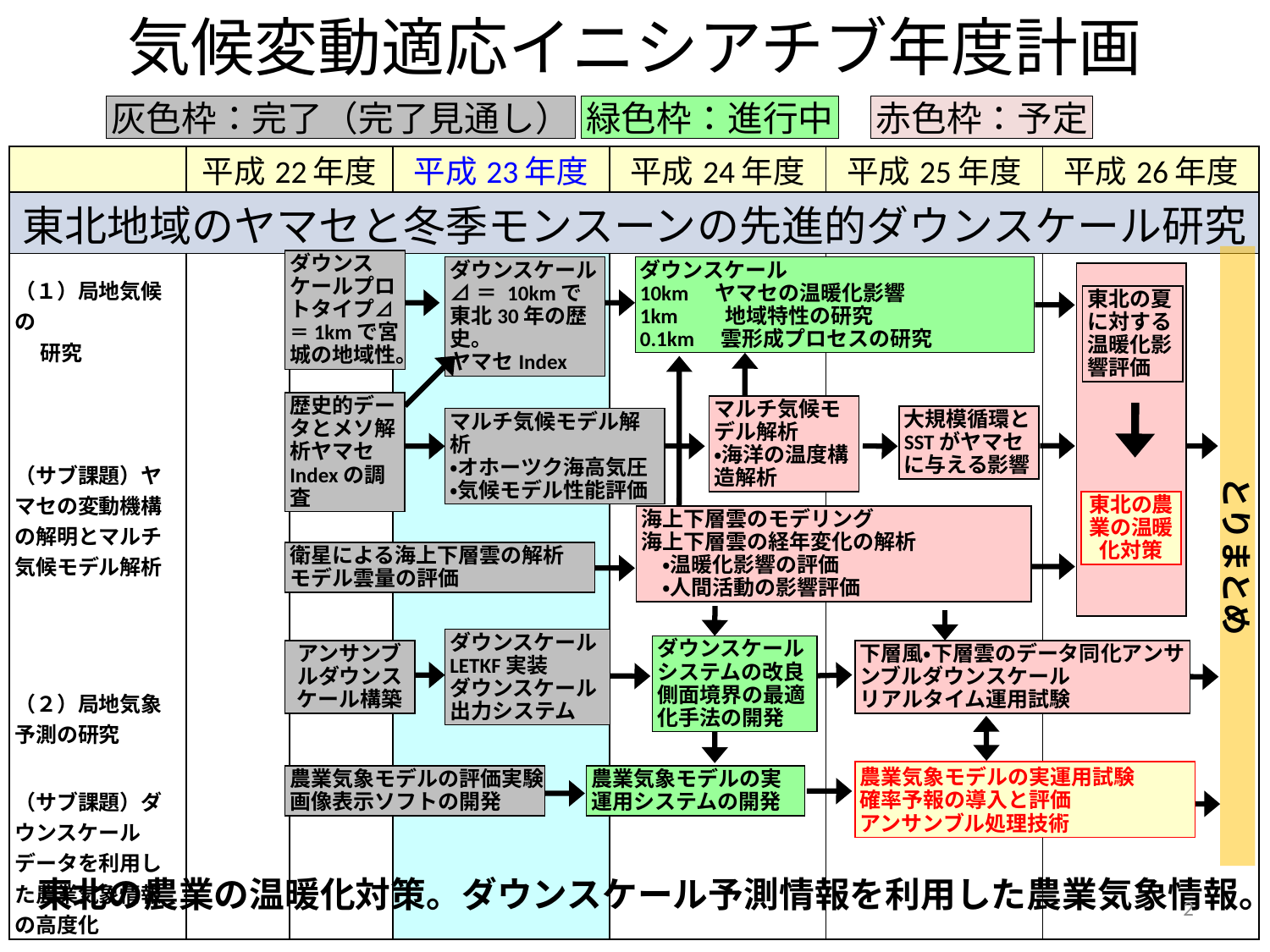

# 気候変動適応イニシアチブ年度計画
灰色枠：完了（完了見通し）
緑色枠：進行中
赤色枠：予定
|  | 平成22年度 |  | 平成23年度 | 平成24年度 | 平成25年度 | 平成26年度 |
| --- | --- | --- | --- | --- | --- | --- |
| 東北地域のヤマセと冬季モンスーンの先進的ダウンスケール研究 |  |  |  |  |  |  |
| （１）局地気候の 研究 （サブ課題）ヤマセの変動機構の解明とマルチ気候モデル解析 （２）局地気象予測の研究 （サブ課題）ダウンスケールデータを利用した農業気象情報の高度化 |  |  |  |  |  |  |
とりまとめ
ダウンスケールプロトタイプ⊿＝1kmで宮城の地域性。
ダウンスケール
⊿＝ 10kmで東北30年の歴史。
ヤマセIndex
ダウンスケール
10km　ヤマセの温暖化影響
1km　　地域特性の研究
0.1km　雲形成プロセスの研究

東北の夏に対する温暖化影響評価
歴史的データとメソ解析ヤマセIndexの調査
マルチ気候モデル解析
・海洋の温度構造解析
大規模循環とSSTがヤマセに与える影響
マルチ気候モデル解析
・オホーツク海高気圧
・気候モデル性能評価
東北の農業の温暖化対策
海上下層雲のモデリング
海上下層雲の経年変化の解析
　・温暖化影響の評価
　・人間活動の影響評価
衛星による海上下層雲の解析
モデル雲量の評価
ダウンスケールLETKF実装
ダウンスケール出力システム
ダウンスケールシステムの改良
側面境界の最適化手法の開発
アンサンブルダウンスケール構築
下層風・下層雲のデータ同化アンサンブルダウンスケール
リアルタイム運用試験
農業気象モデルの実運用試験
確率予報の導入と評価
アンサンブル処理技術
農業気象モデルの評価実験
画像表示ソフトの開発
農業気象モデルの実運用システムの開発
東北の農業の温暖化対策。ダウンスケール予測情報を利用した農業気象情報。
2